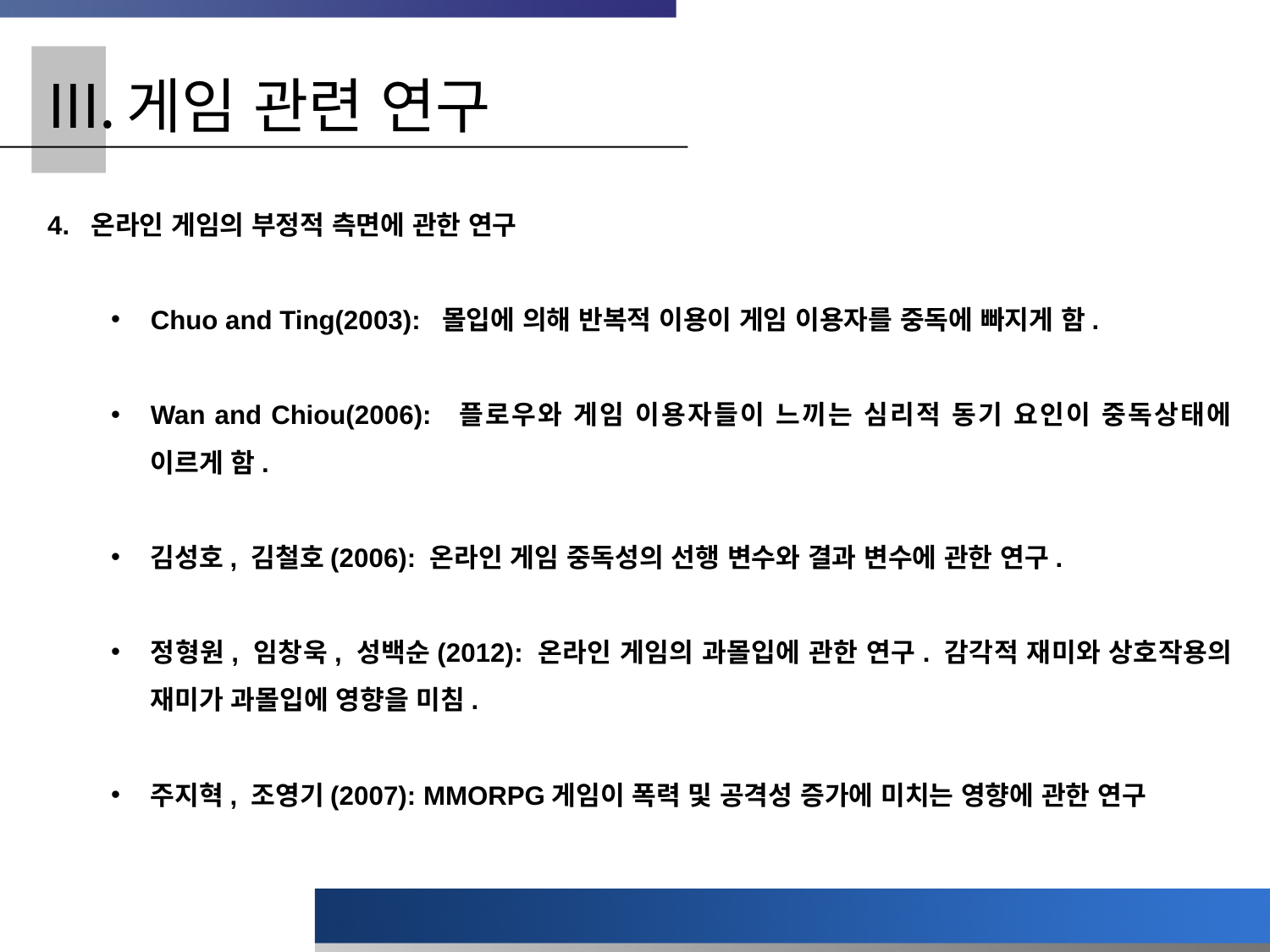

게임 관련 연구

4.  온라인 게임의 부정적 측면에 관한 연구

Chuo and Ting(2003):  몰입에 의해 반복적 이용이 게임 이용자를 중독에 빠지게 함.

Wan and Chiou(2006):  플로우와 게임 이용자들이 느끼는 심리적 동기 요인이 중독상태에 이르게 함.

김성호, 김철호(2006): 온라인 게임 중독성의 선행 변수와 결과 변수에 관한 연구.

정형원, 임창욱, 성백순(2012): 온라인 게임의 과몰입에 관한 연구. 감각적 재미와 상호작용의 재미가 과몰입에 영향을 미침.

주지혁, 조영기(2007): MMORPG게임이 폭력 및 공격성 증가에 미치는 영향에 관한 연구